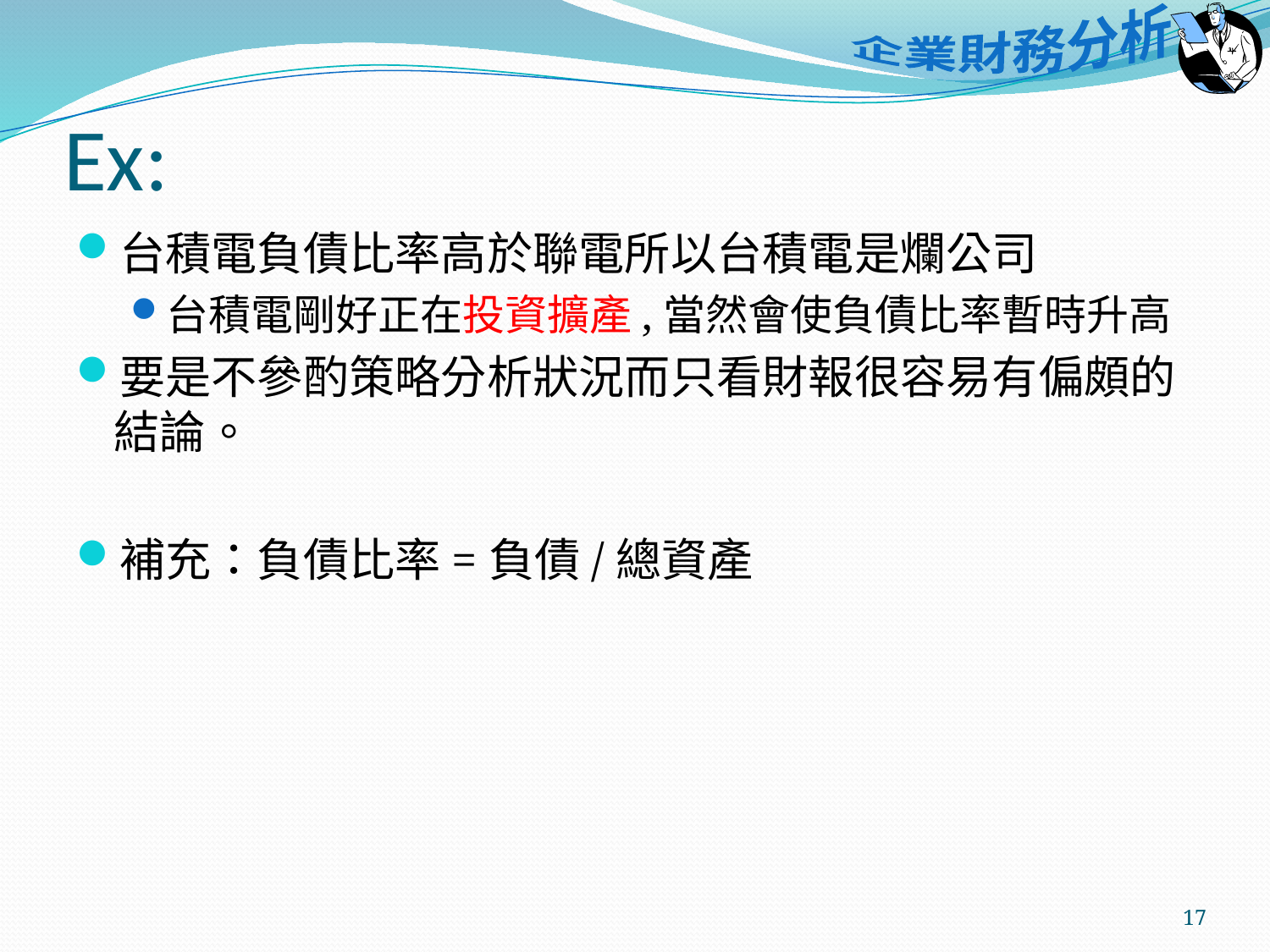

# Ex:
台積電負債比率高於聯電所以台積電是爛公司
台積電剛好正在投資擴產,當然會使負債比率暫時升高
要是不參酌策略分析狀況而只看財報很容易有偏頗的結論。

補充：負債比率=負債/總資產
17